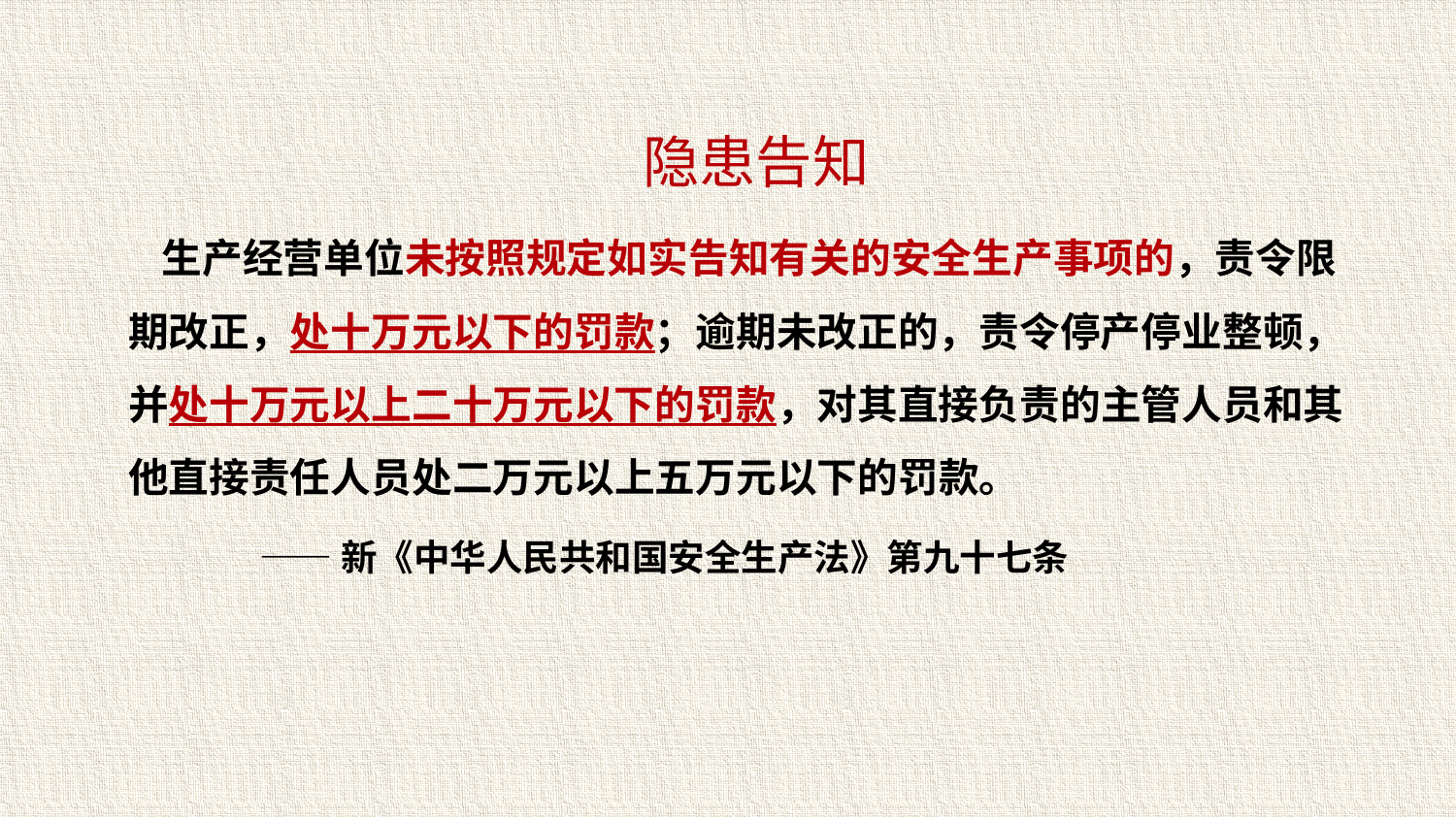

隐患告知
  生产经营单位未按照规定如实告知有关的安全生产事项的，责令限期改正，处十万元以下的罚款；逾期未改正的，责令停产停业整顿，并处十万元以上二十万元以下的罚款，对其直接负责的主管人员和其他直接责任人员处二万元以上五万元以下的罚款。
                  ——新《中华人民共和国安全生产法》第九十七条